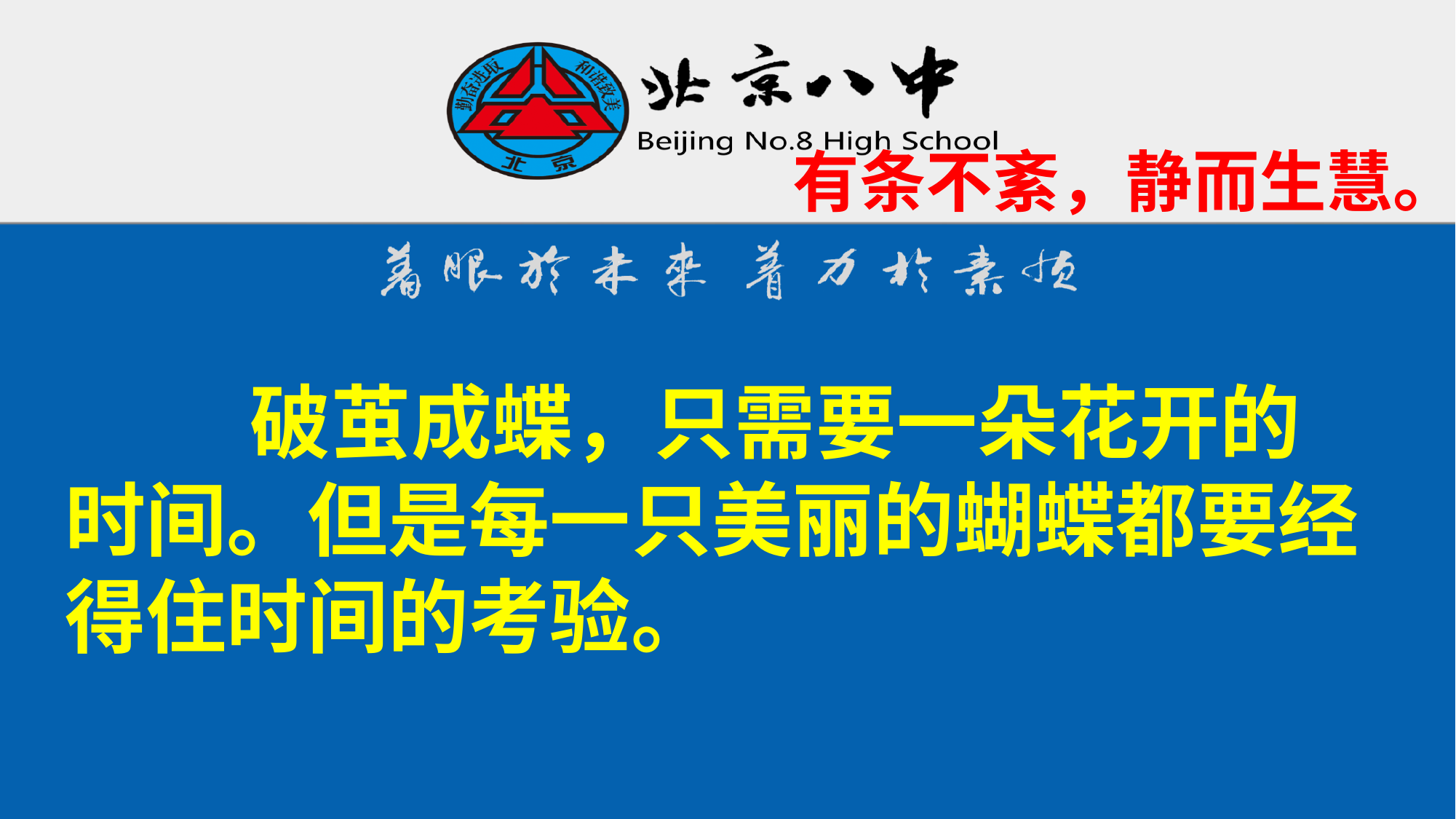

有条不紊，静而生慧。
         破茧成蝶，只需要一朵花开的时间。但是每一只美丽的蝴蝶都要经得住时间的考验。